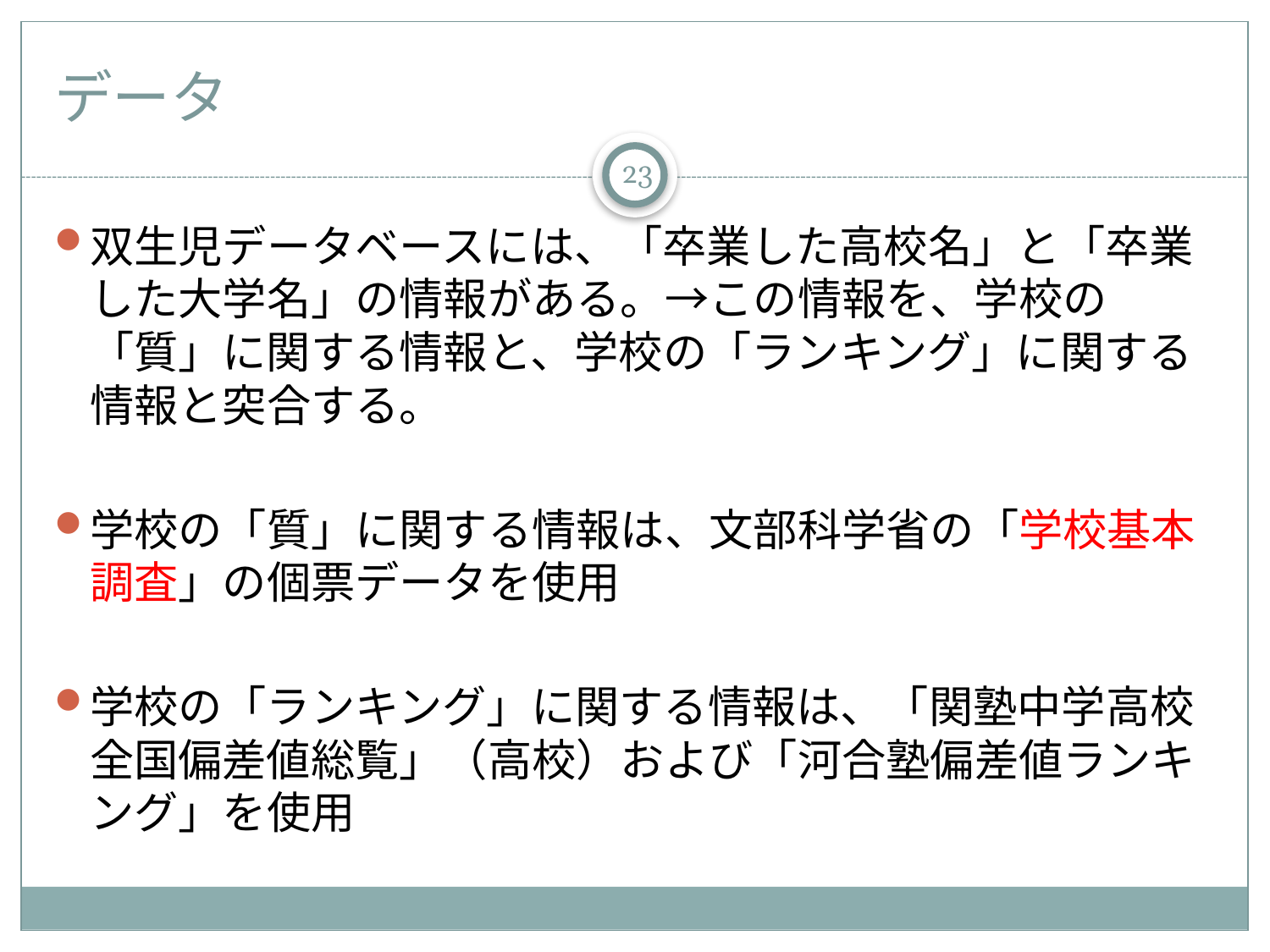

# データ
23
双生児データベースには、「卒業した高校名」と「卒業した大学名」の情報がある。→この情報を、学校の「質」に関する情報と、学校の「ランキング」に関する情報と突合する。

学校の「質」に関する情報は、文部科学省の「学校基本調査」の個票データを使用

学校の「ランキング」に関する情報は、「関塾中学高校全国偏差値総覧」（高校）および「河合塾偏差値ランキング」を使用